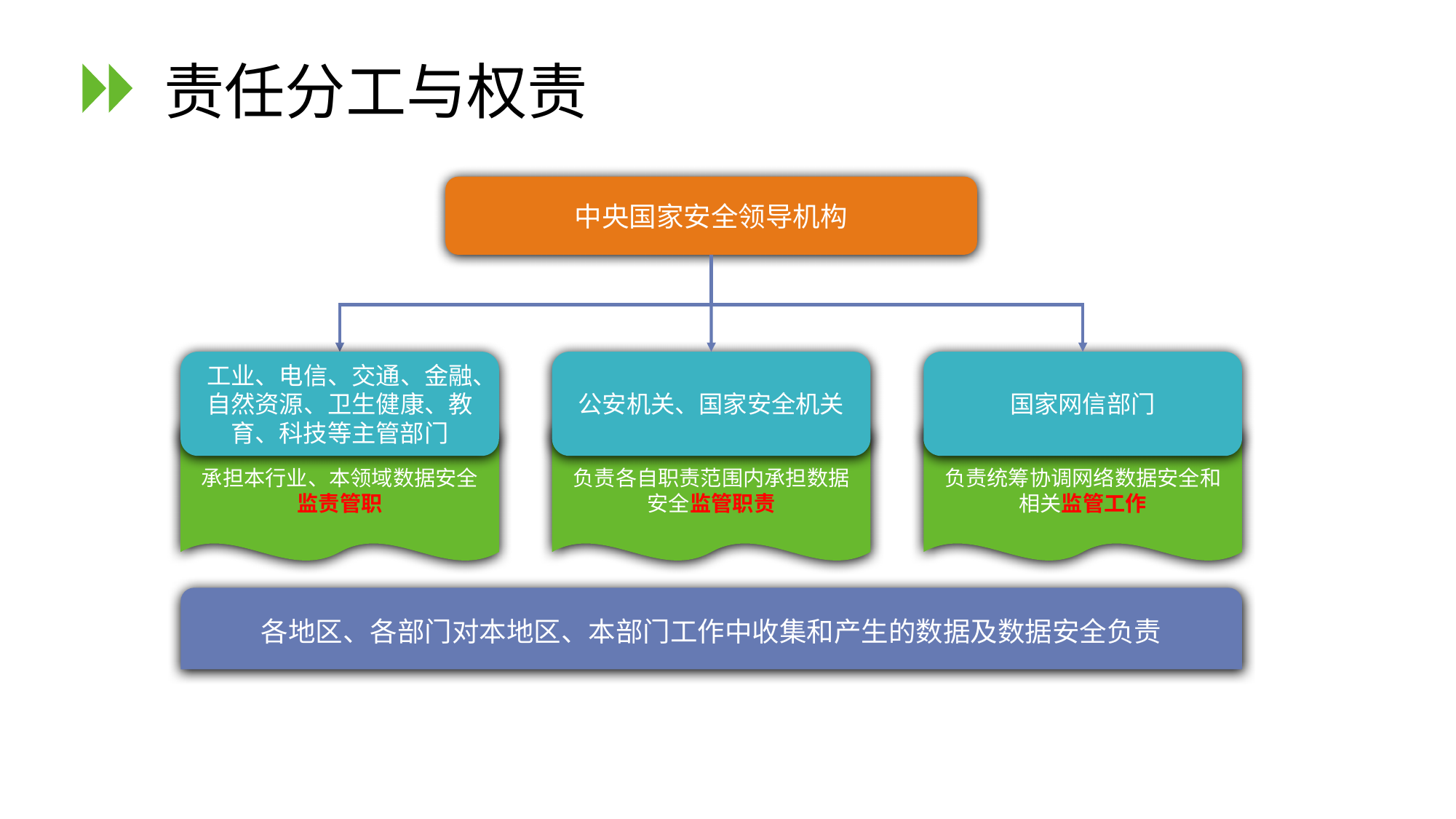

# 责任分工与权责
中央国家安全领导机构
国家网信部门
工业、电信、交通、金融、自然资源、卫生健康、教育、科技等主管部门
公安机关、国家安全机关
承担本行业、本领域数据安全监责管职
负责各自职责范围内承担数据安全监管职责
负责统筹协调网络数据安全和相关监管工作
各地区、各部门对本地区、本部门工作中收集和产生的数据及数据安全负责